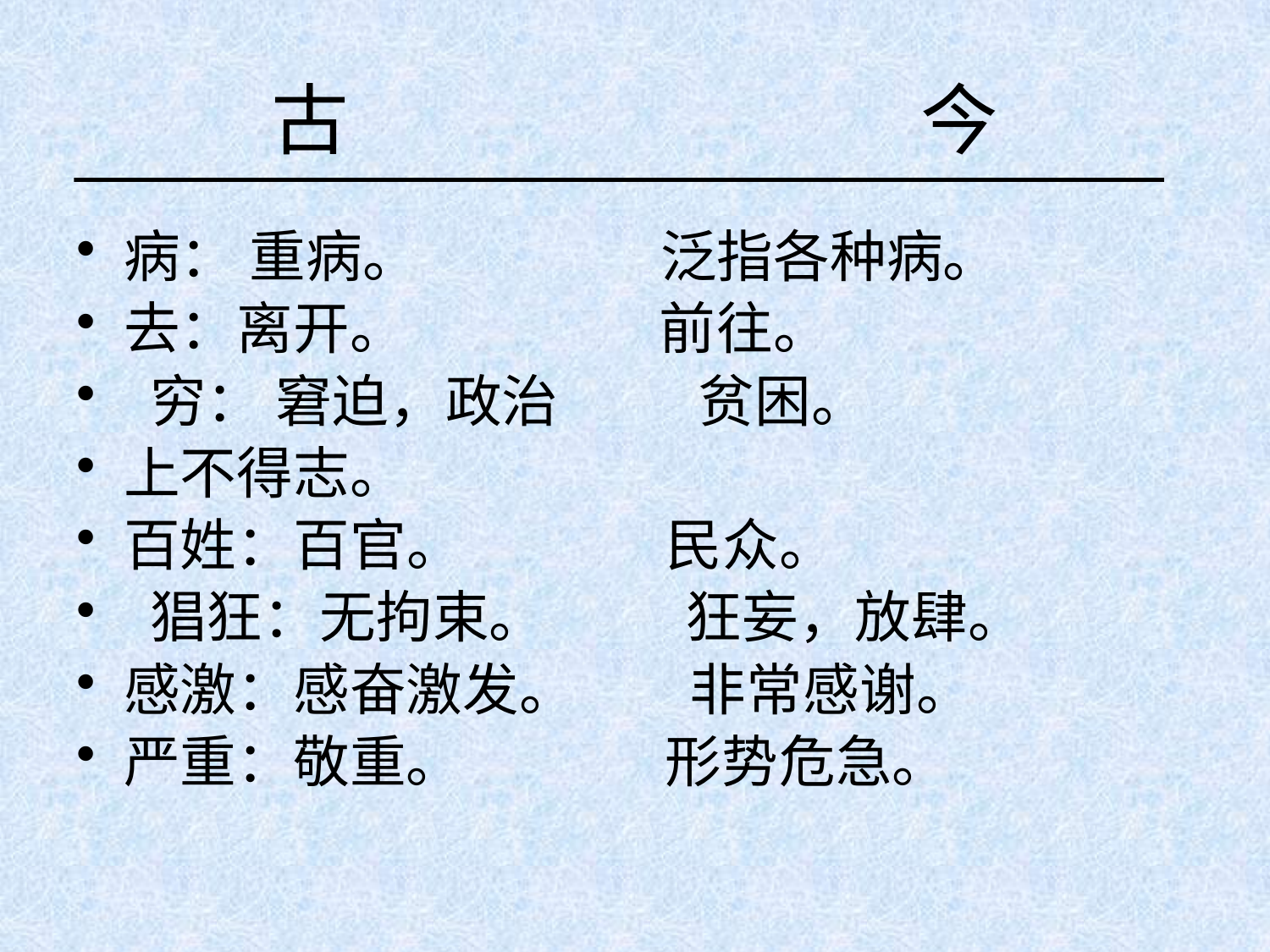

# 古                                 今

病： 重病。                   泛指各种病。
去：离开。                    前往。
 穷： 窘迫，政治           贫困。
上不得志。
百姓：百官。                民众。
 猖狂：无拘束。           狂妄，放肆。
感激：感奋激发。         非常感谢。
严重：敬重。                形势危急。